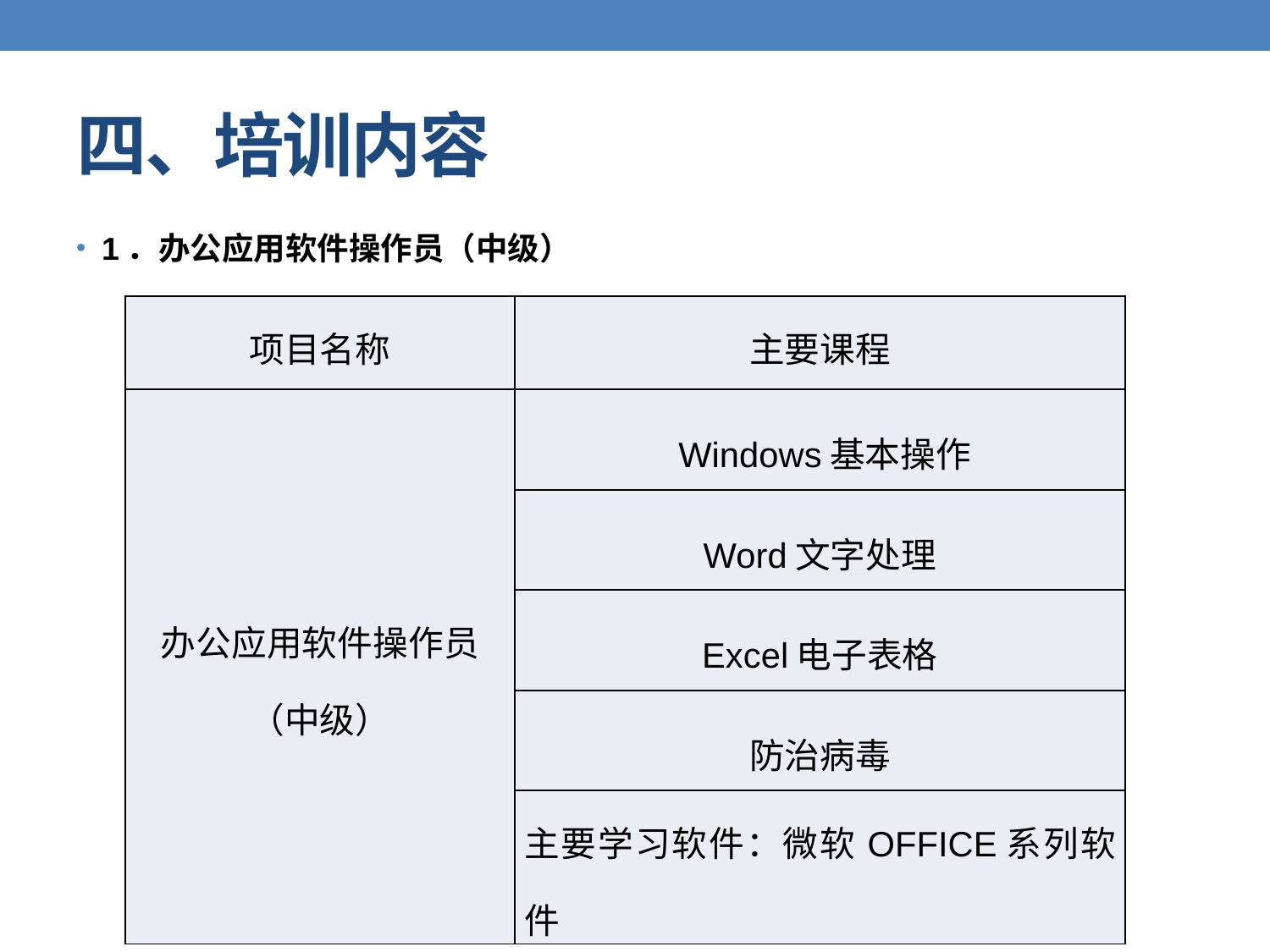

# 四、培训内容
1．办公应用软件操作员（中级）
| 项目名称 | 主要课程 |
| --- | --- |
| 办公应用软件操作员（中级） | Windows基本操作 |
|  | Word文字处理 |
|  | Excel电子表格 |
|  | 防治病毒 |
|  | 主要学习软件：微软OFFICE系列软件 |